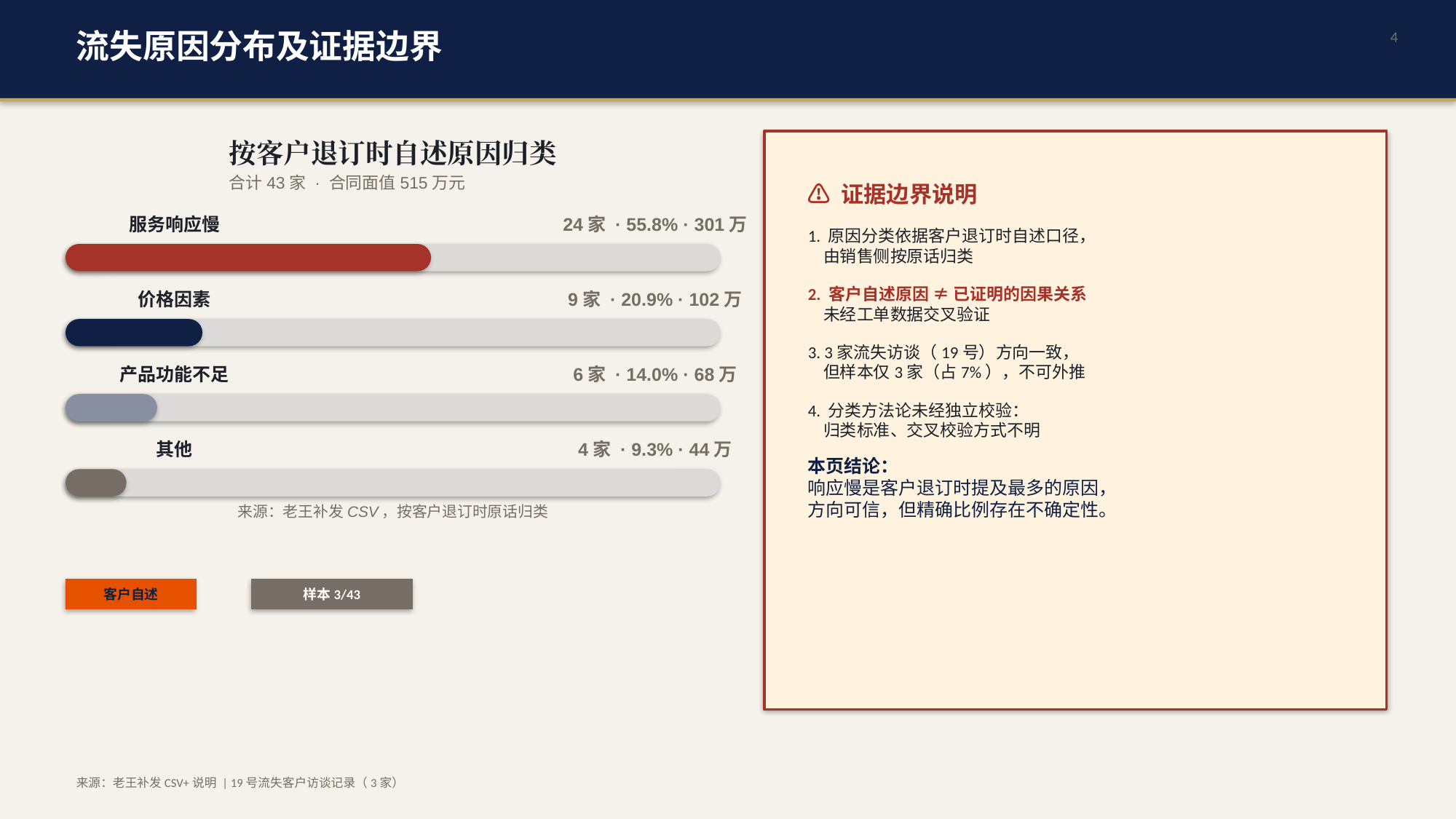

流失原因分布及证据边界
4

按客户退订时自述原因归类
合计43家 · 合同面值515万元

⚠ 证据边界说明

1. 原因分类依据客户退订时自述口径，
   由销售侧按原话归类

2. 客户自述原因 ≠ 已证明的因果关系
   未经工单数据交叉验证

3. 3家流失访谈（19号）方向一致，
   但样本仅3家（占7%），不可外推

4. 分类方法论未经独立校验：
   归类标准、交叉校验方式不明

本页结论：
响应慢是客户退订时提及最多的原因，
方向可信，但精确比例存在不确定性。
服务响应慢
24家 · 55.8% · 301万

价格因素
9家 · 20.9% · 102万

产品功能不足
6家 · 14.0% · 68万

其他
4家 · 9.3% · 44万

来源：老王补发CSV，按客户退订时原话归类
客户自述
样本3/43
来源：老王补发CSV+说明 | 19号流失客户访谈记录（3家）